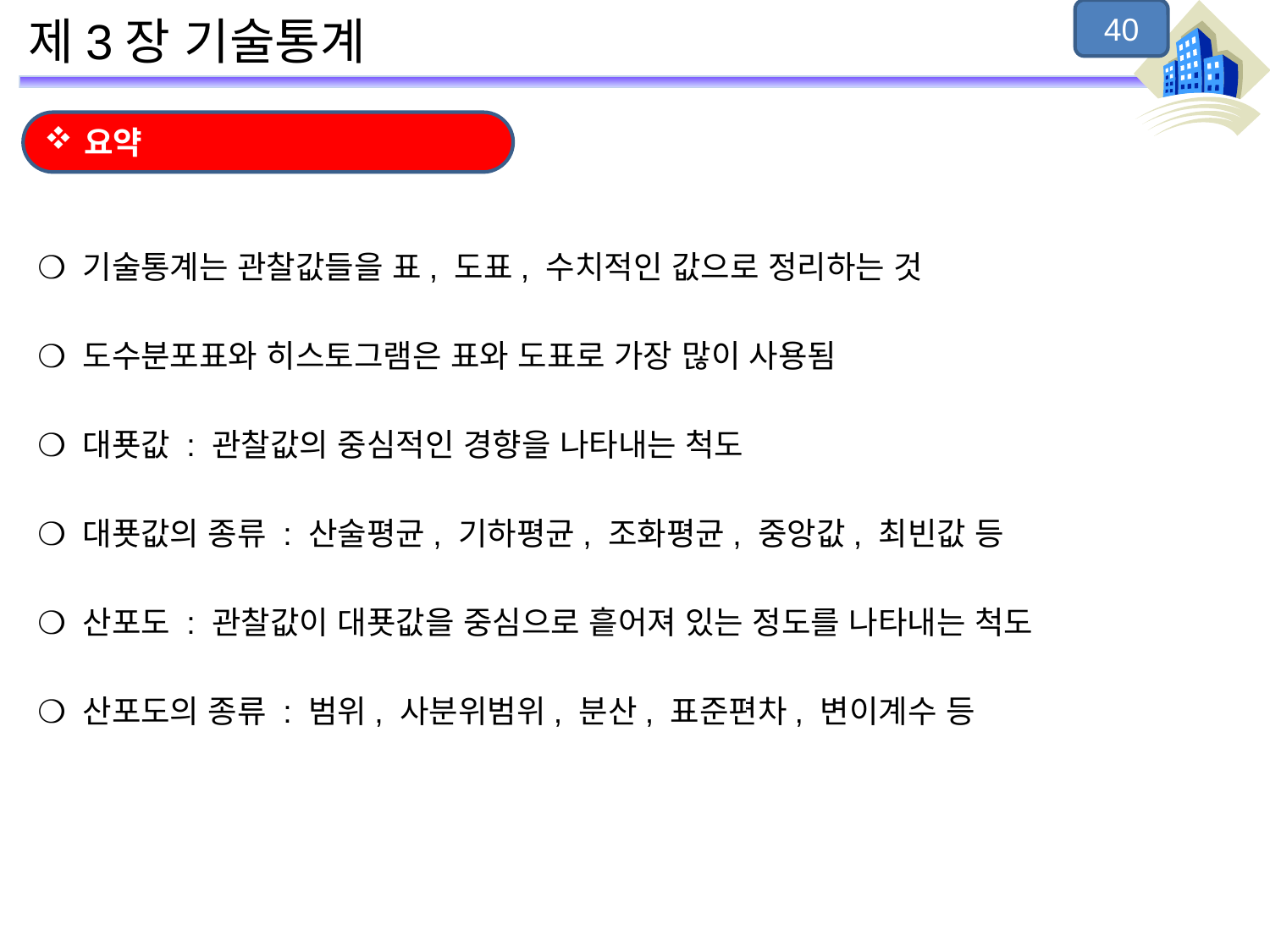

40
# 제3장 기술통계
요약

❍ 기술통계는 관찰값들을 표, 도표, 수치적인 값으로 정리하는 것

❍ 도수분포표와 히스토그램은 표와 도표로 가장 많이 사용됨

❍ 대푯값 : 관찰값의 중심적인 경향을 나타내는 척도

❍ 대푯값의 종류 : 산술평균, 기하평균, 조화평균, 중앙값, 최빈값 등

❍ 산포도 : 관찰값이 대푯값을 중심으로 흩어져 있는 정도를 나타내는 척도

❍ 산포도의 종류 : 범위, 사분위범위, 분산, 표준편차, 변이계수 등